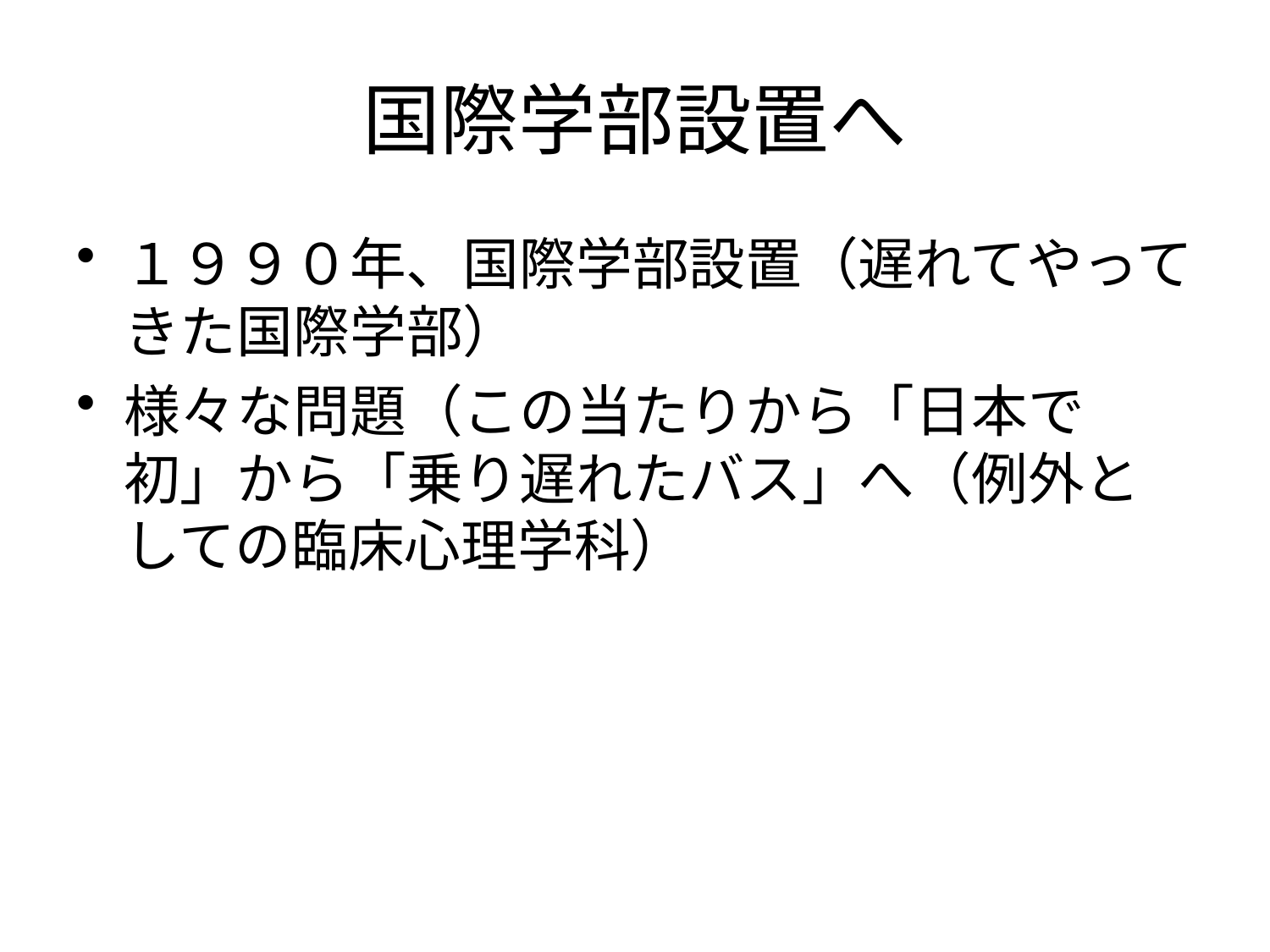

# 国際学部設置へ
１９９０年、国際学部設置（遅れてやってきた国際学部）
様々な問題（この当たりから「日本で初」から「乗り遅れたバス」へ（例外としての臨床心理学科）